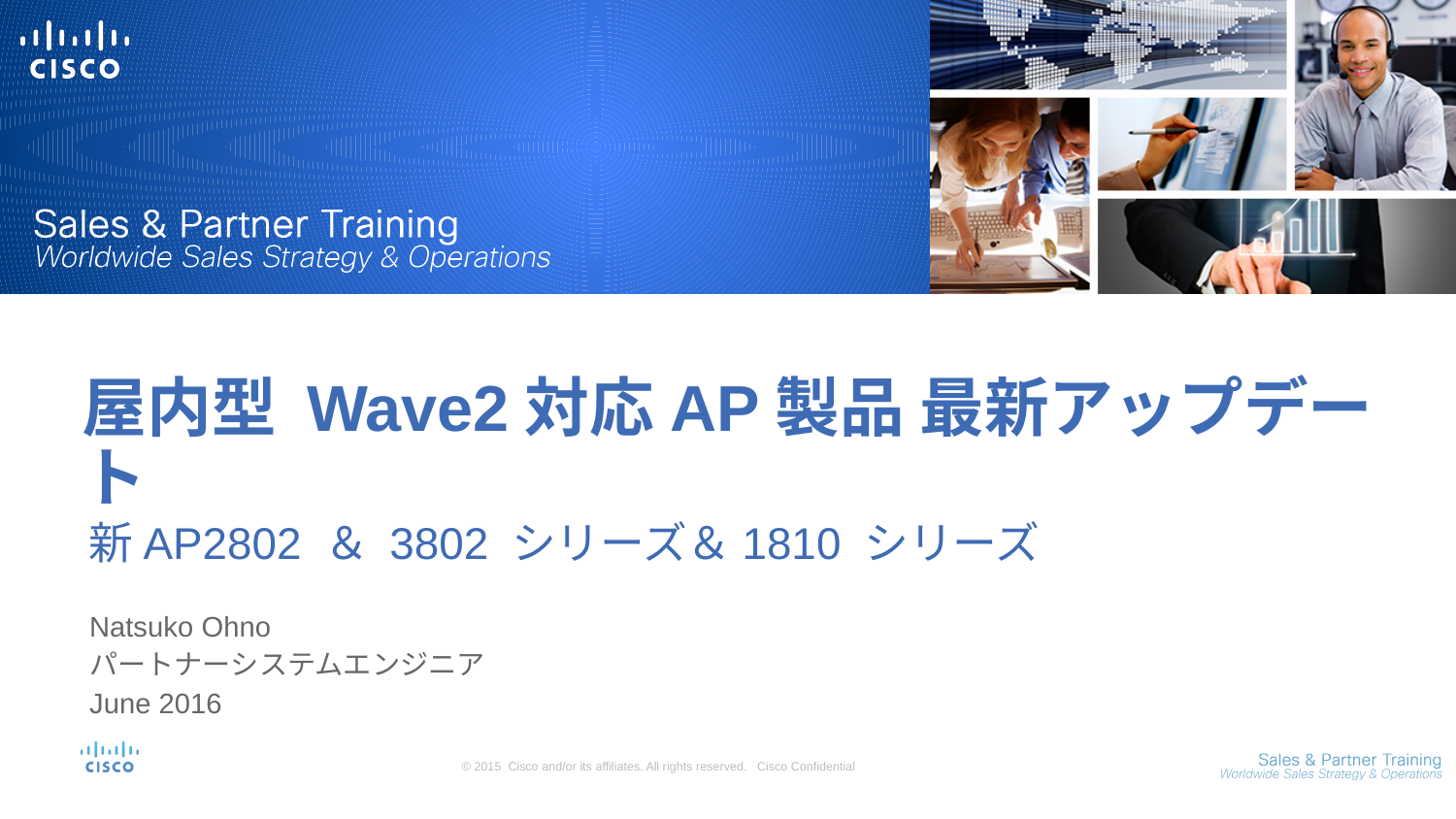

# 屋内型 Wave2対応AP製品 最新アップデート
新AP2802 ＆ 3802 シリーズ＆1810 シリーズ
Natsuko Ohno
パートナーシステムエンジニア
June 2016